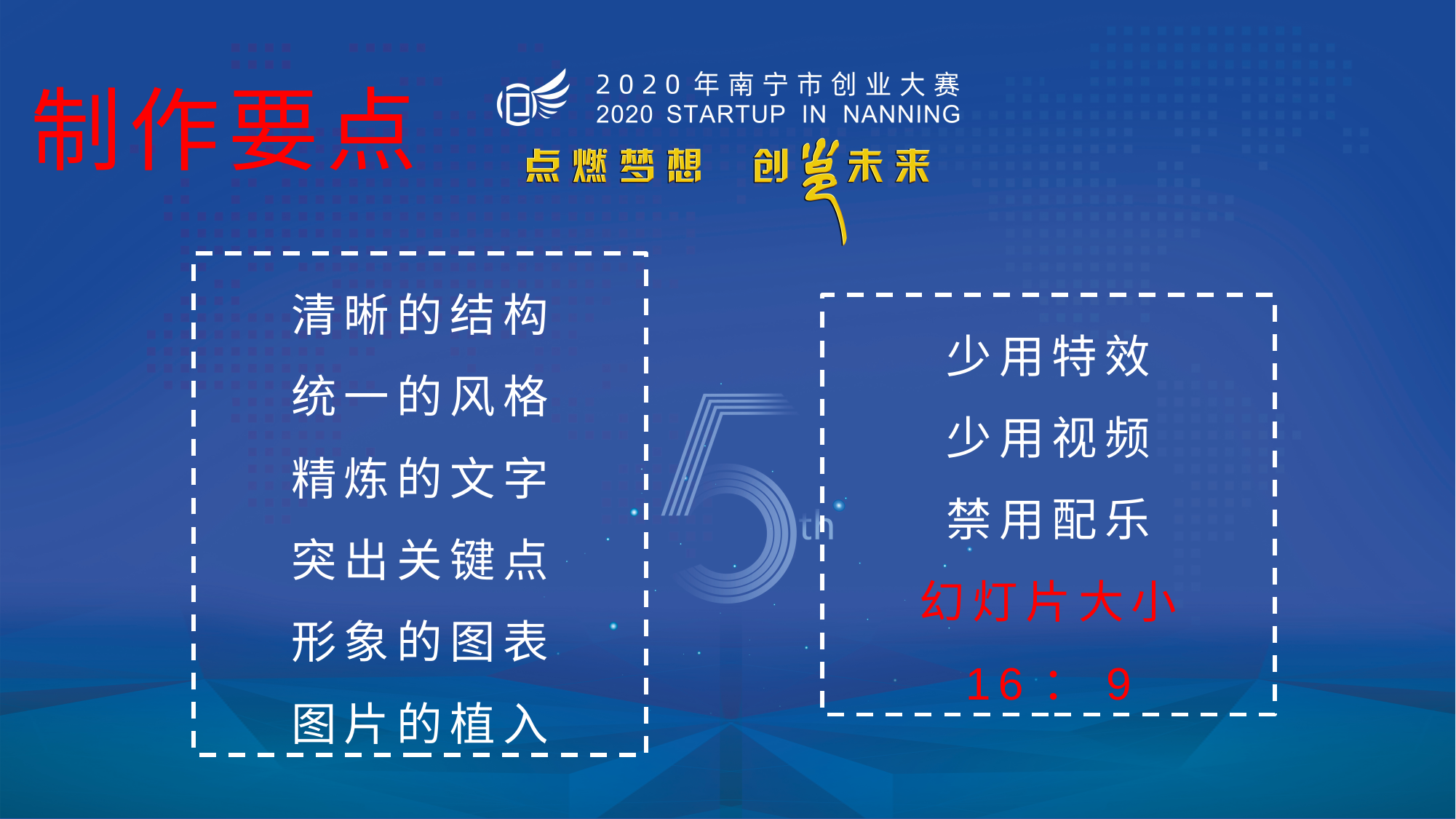

制作要点
清晰的结构
统一的风格
精炼的文字
突出关键点
形象的图表
图片的植入
少用特效
少用视频
禁用配乐
幻灯片大小
16：9